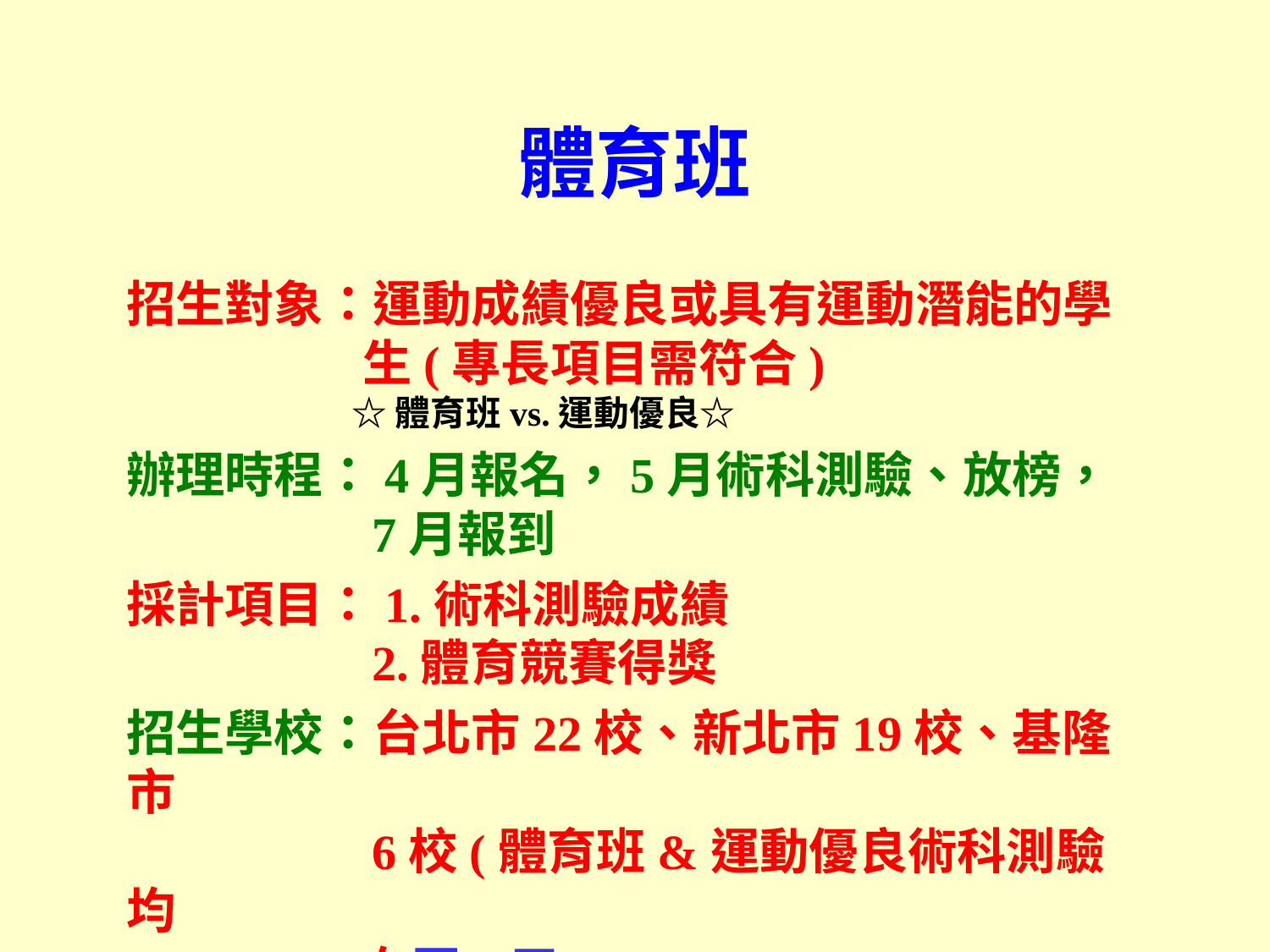

體育班
招生對象：運動成績優良或具有運動潛能的學
                    生(專長項目需符合)
                            ☆體育班vs.運動優良☆
辦理時程：4月報名，5月術科測驗、放榜，
                    7月報到
採計項目：1.術科測驗成績
                    2.體育競賽得獎
招生學校：台北市22校、新北市19校、基隆市
                    6校(體育班&運動優良術科測驗均
                    在同一天)